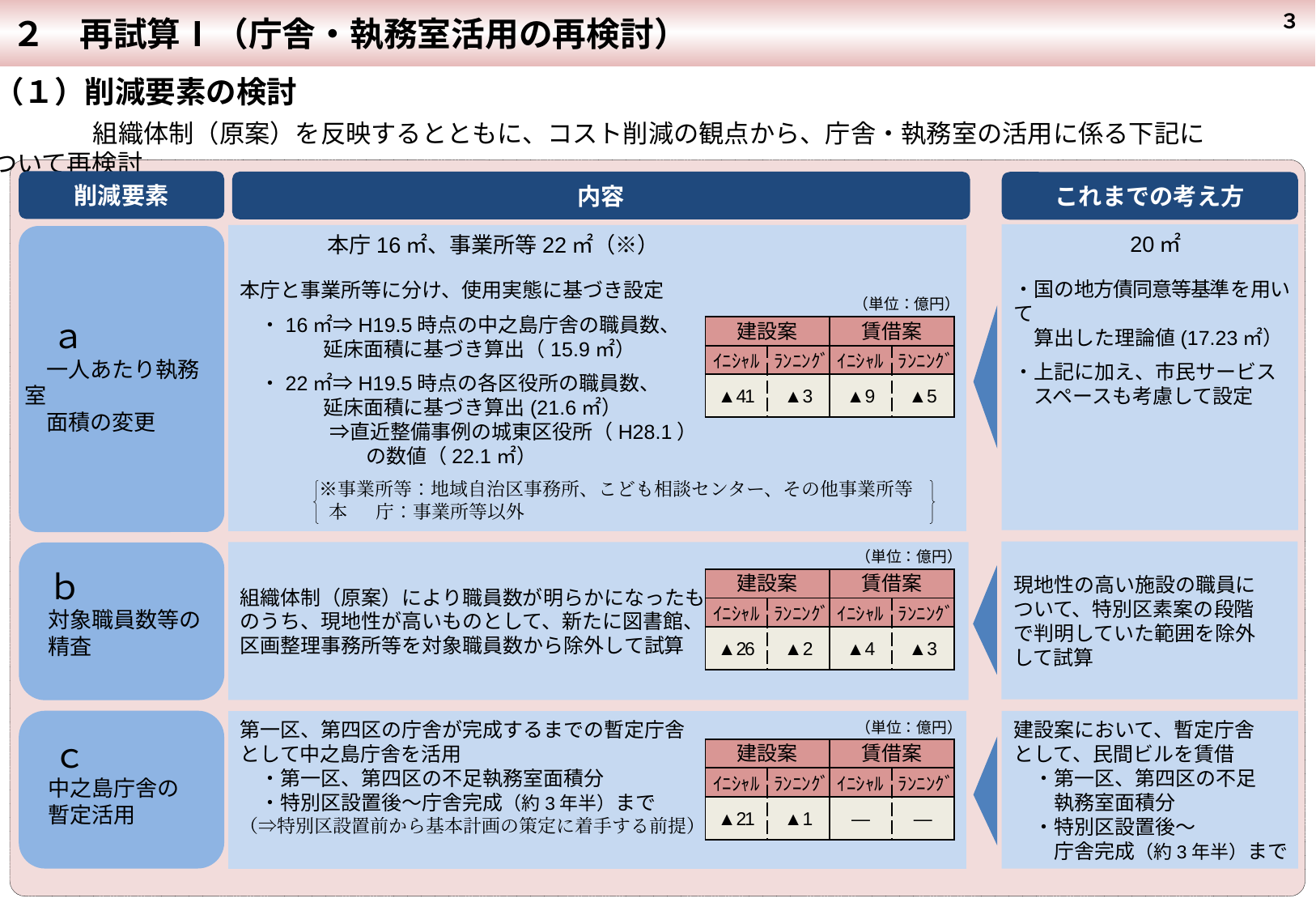

２　再試算Ⅰ（庁舎・執務室活用の再検討）
３
（１）削減要素の検討
　　　　組織体制（原案）を反映するとともに、コスト削減の観点から、庁舎・執務室の活用に係る下記について再検討

削減要素
内容
これまでの考え方
20㎡
・国の地方債同意等基準を用いて
　算出した理論値(17.23㎡）
・上記に加え、市民サービス
　スペースも考慮して設定
　　　　本庁16㎡、事業所等22㎡（※）
本庁と事業所等に分け、使用実態に基づき設定
　・16㎡⇒H19.5時点の中之島庁舎の職員数、
  　           延床面積に基づき算出（15.9㎡）
　・22㎡⇒H19.5時点の各区役所の職員数、
  　           延床面積に基づき算出(21.6㎡）
　　　　  ⇒直近整備事例の城東区役所（H28.1）
　　　　　　 の数値（22.1㎡）
　　　　 ※事業所等：地域自治区事務所、こども相談センター、その他事業所等
　 　　　  本　  庁：事業所等以外
　ａ
　一人あたり執務室
　面積の変更
（単位：億円）
| 建設案 |  | 賃借案 |  |
| --- | --- | --- | --- |
| ｲﾆｼｬﾙ | ﾗﾝﾆﾝｸﾞ | ｲﾆｼｬﾙ | ﾗﾝﾆﾝｸﾞ |
| ▲41 | ▲3 | ▲9 | ▲5 |

（単位：億円）
現地性の高い施設の職員に
ついて、特別区素案の段階
で判明していた範囲を除外
して試算
組織体制（原案）により職員数が明らかになったもの
のうち、現地性が高いものとして、新たに図書館、
区画整理事務所等を対象職員数から除外して試算
　ｂ
　対象職員数等の
　精査
| 建設案 |  | 賃借案 |  |
| --- | --- | --- | --- |
| ｲﾆｼｬﾙ | ﾗﾝﾆﾝｸﾞ | ｲﾆｼｬﾙ | ﾗﾝﾆﾝｸﾞ |
| ▲26 | ▲2 | ▲4 | ▲3 |

　ｃ
　中之島庁舎の
　暫定活用
建設案において、暫定庁舎
として、民間ビルを賃借
　・第一区、第四区の不足
　　執務室面積分
　・特別区設置後～
　　庁舎完成（約3年半）まで
第一区、第四区の庁舎が完成するまでの暫定庁舎
として中之島庁舎を活用
　・第一区、第四区の不足執務室面積分
　・特別区設置後～庁舎完成（約3年半）まで
（⇒特別区設置前から基本計画の策定に着手する前提）
（単位：億円）
| 建設案 |  | 賃借案 |  |
| --- | --- | --- | --- |
| ｲﾆｼｬﾙ | ﾗﾝﾆﾝｸﾞ | ｲﾆｼｬﾙ | ﾗﾝﾆﾝｸﾞ |
| ▲21 | ▲1 | ― | ― |